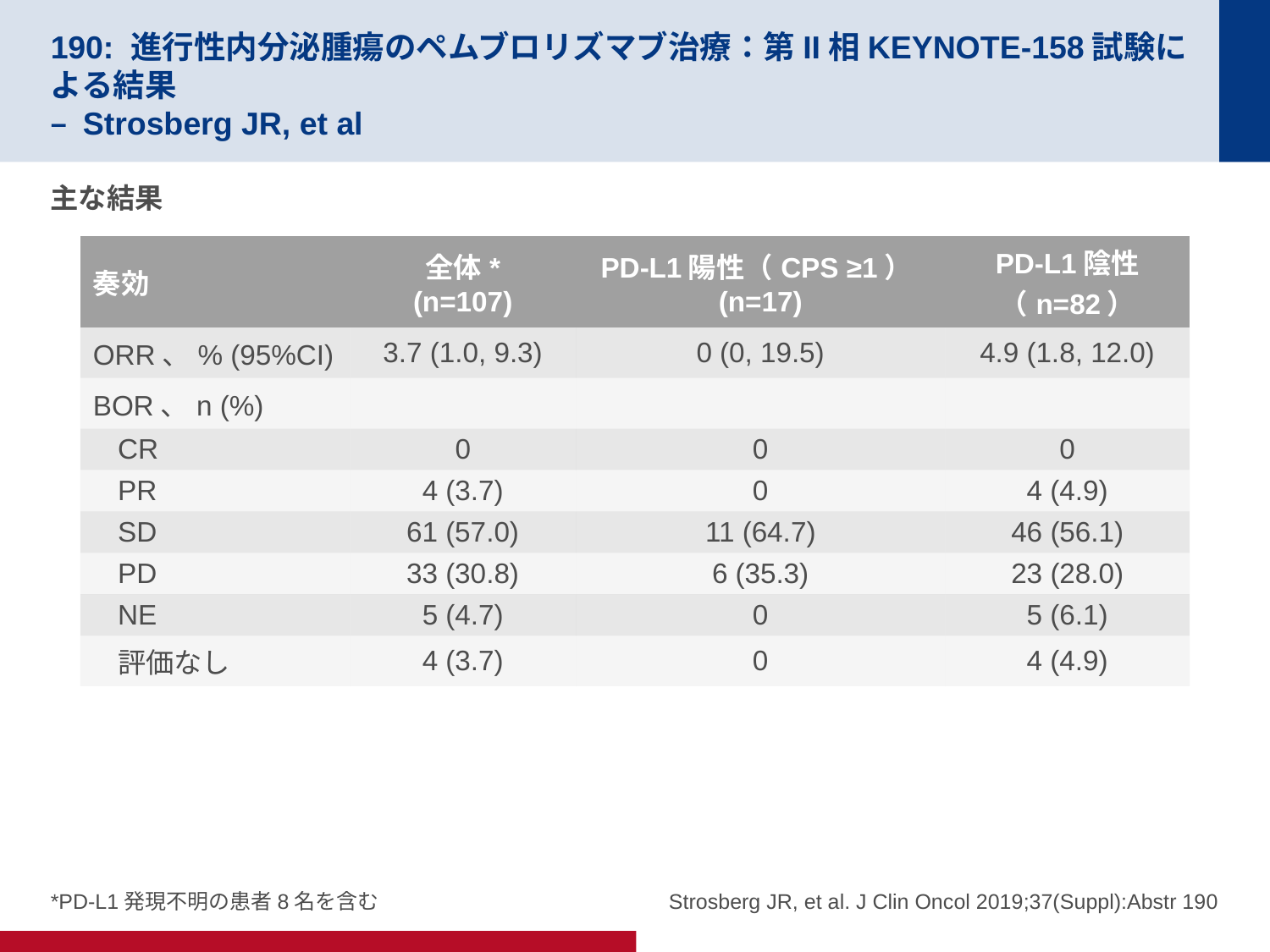

# 190: 進行性内分泌腫瘍のペムブロリズマブ治療：第II相KEYNOTE-158試験による結果 – Strosberg JR, et al
主な結果

| 奏効 | 全体\* (n=107) | PD-L1陽性（CPS ≥1）(n=17) | PD-L1陰性（n=82） |
| --- | --- | --- | --- |
| ORR、% (95%CI) | 3.7 (1.0, 9.3) | 0 (0, 19.5) | 4.9 (1.8, 12.0) |
| BOR、n (%) |  |  |  |
| CR | 0 | 0 | 0 |
| PR | 4 (3.7) | 0 | 4 (4.9) |
| SD | 61 (57.0) | 11 (64.7) | 46 (56.1) |
| PD | 33 (30.8) | 6 (35.3) | 23 (28.0) |
| NE | 5 (4.7) | 0 | 5 (6.1) |
| 評価なし | 4 (3.7) | 0 | 4 (4.9) |
*PD-L1発現不明の患者8名を含む
Strosberg JR, et al. J Clin Oncol 2019;37(Suppl):Abstr 190